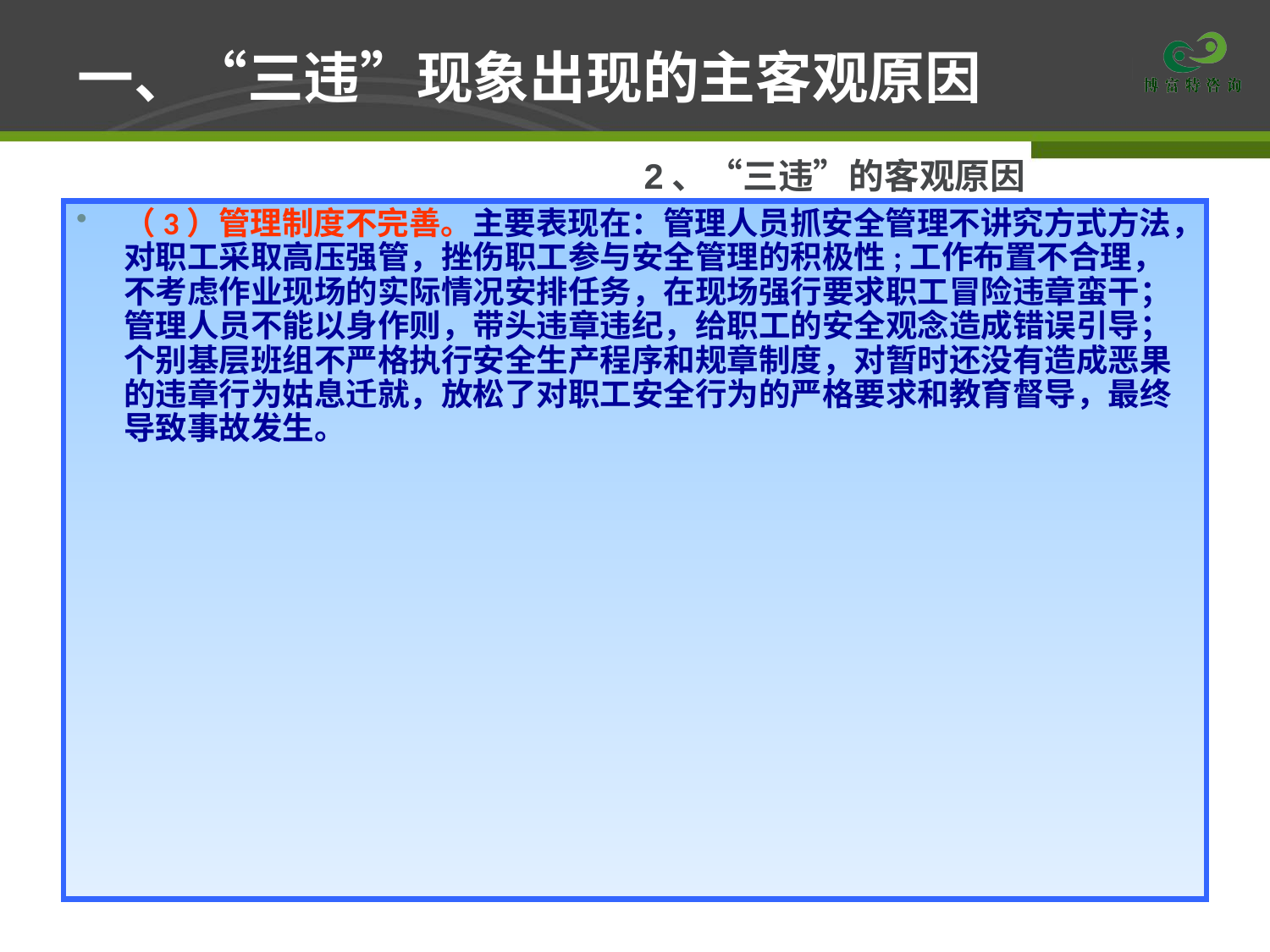

# 一、“三违”现象出现的主客观原因
2、“三违”的客观原因
（3）管理制度不完善。主要表现在：管理人员抓安全管理不讲究方式方法，对职工采取高压强管，挫伤职工参与安全管理的积极性;工作布置不合理，不考虑作业现场的实际情况安排任务，在现场强行要求职工冒险违章蛮干；管理人员不能以身作则，带头违章违纪，给职工的安全观念造成错误引导；个别基层班组不严格执行安全生产程序和规章制度，对暂时还没有造成恶果的违章行为姑息迁就，放松了对职工安全行为的严格要求和教育督导，最终导致事故发生。
23